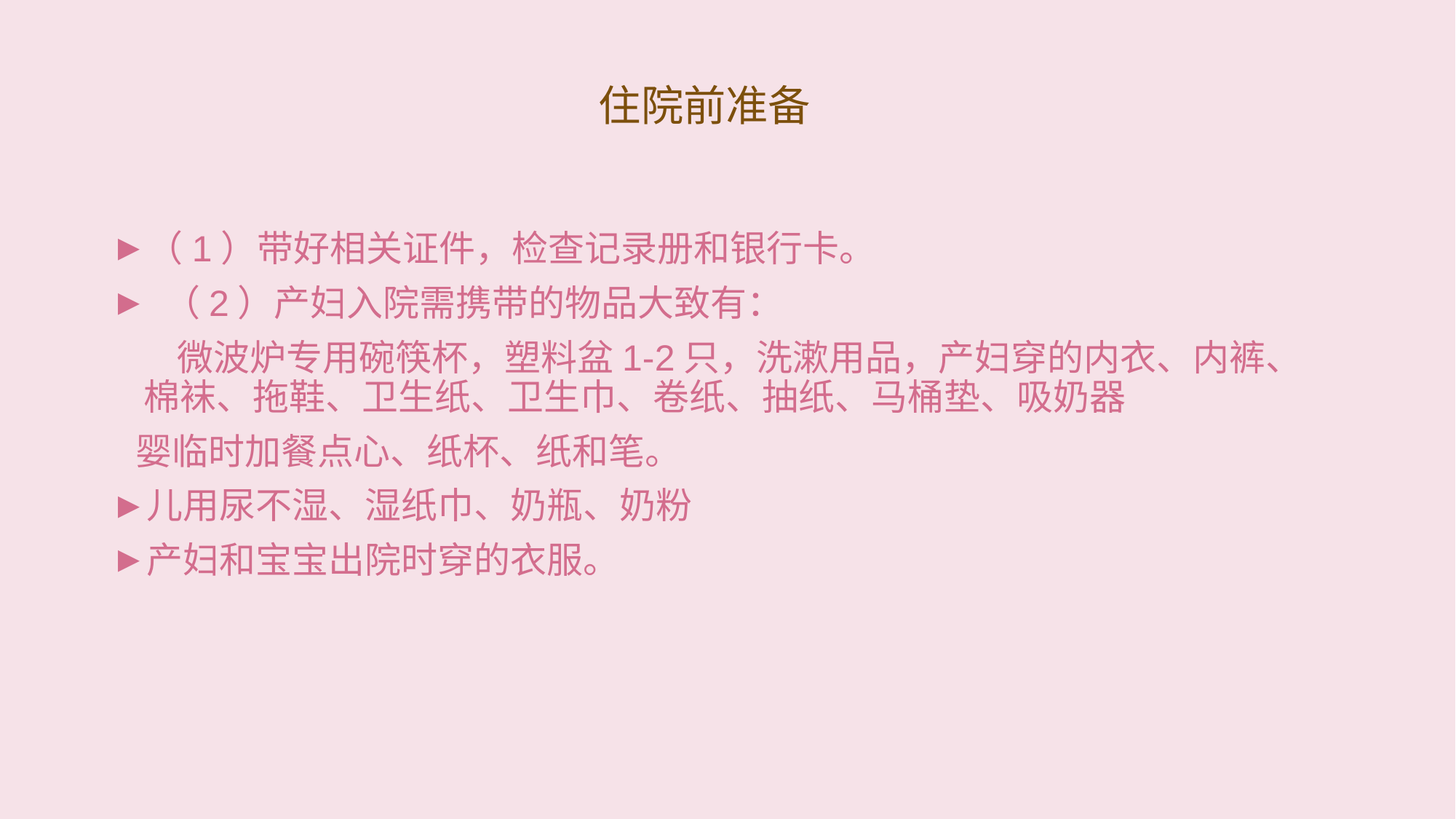

# 住院前准备
（1）带好相关证件，检查记录册和银行卡。
 （2）产妇入院需携带的物品大致有：
       微波炉专用碗筷杯，塑料盆1-2只，洗漱用品，产妇穿的内衣、内裤、         棉袜、拖鞋、卫生纸、卫生巾、卷纸、抽纸、马桶垫、吸奶器
  婴临时加餐点心、纸杯、纸和笔。
儿用尿不湿、湿纸巾、奶瓶、奶粉
产妇和宝宝出院时穿的衣服。